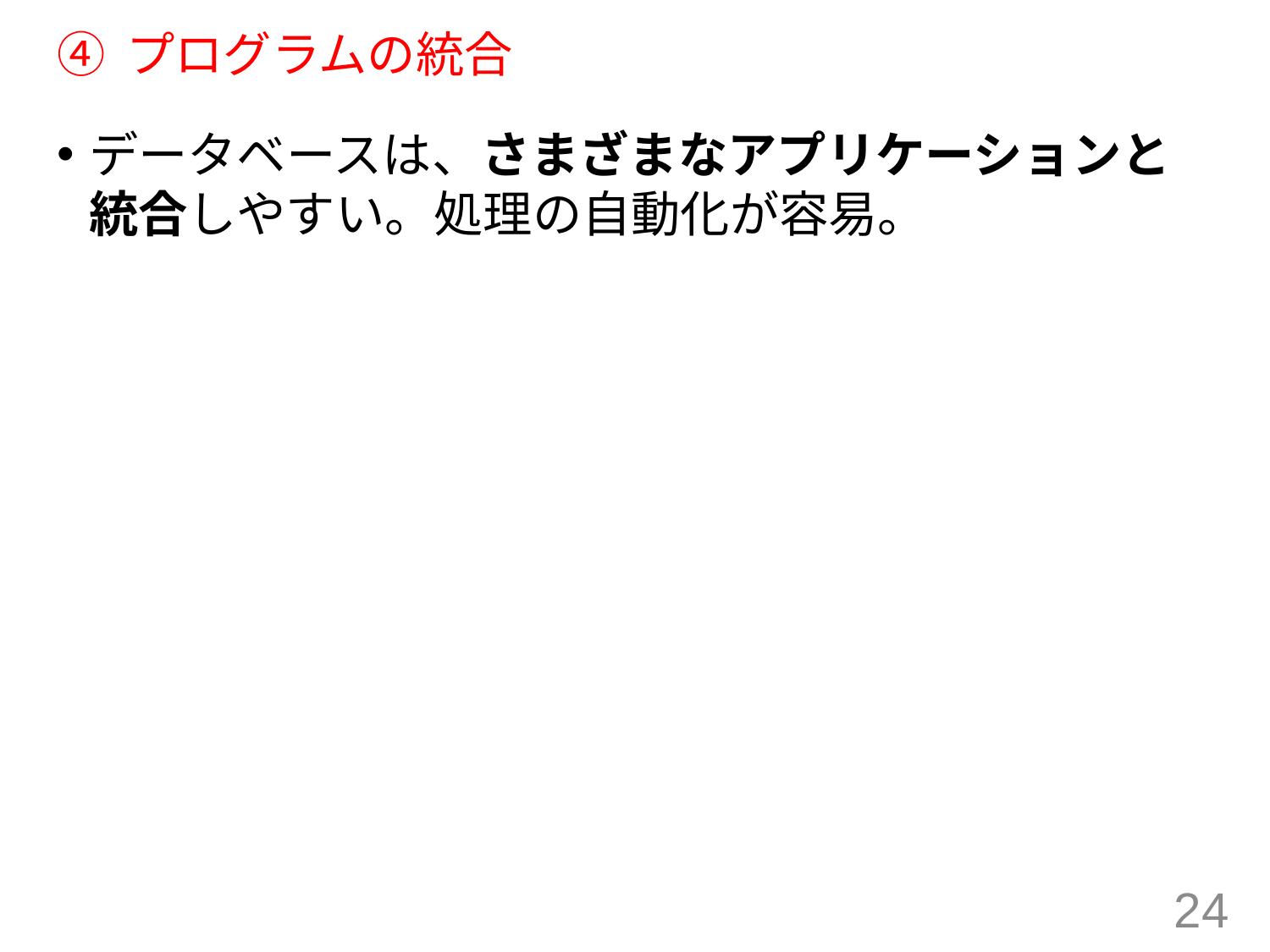

# ④ プログラムの統合
データベースは、さまざまなアプリケーションと統合しやすい。処理の自動化が容易。
24